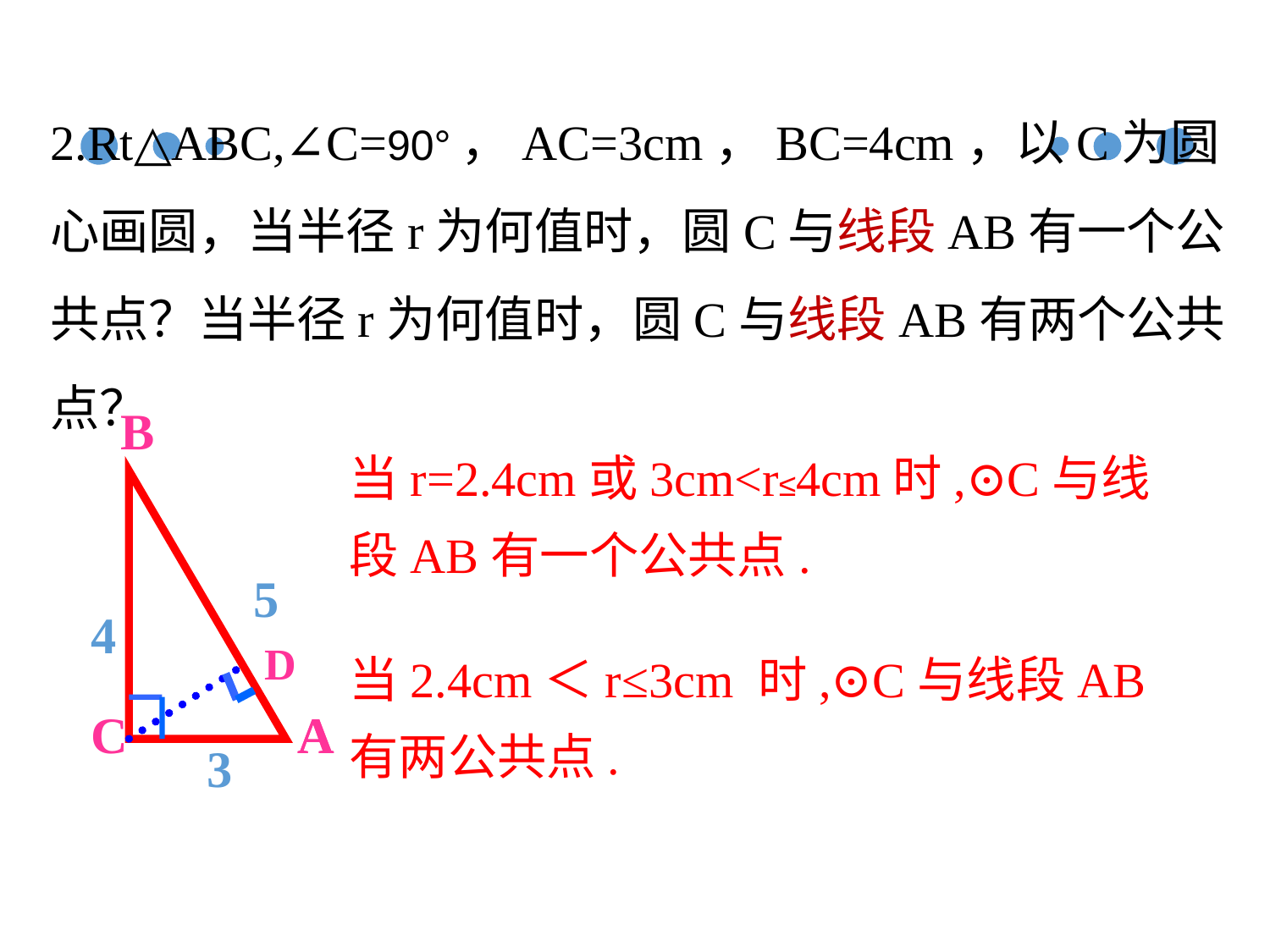

2.Rt△ABC,∠C=90°，AC=3cm，BC=4cm，以C为圆心画圆，当半径r为何值时，圆C与线段AB有一个公共点？当半径r为何值时，圆C与线段AB有两个公共点？
B
当r=2.4cm或3cm<r≤4cm时,⊙C与线段AB有一个公共点.

5
4
当2.4cm＜r≤3cm 时,⊙C与线段AB有两公共点.
D

C
A
A

3